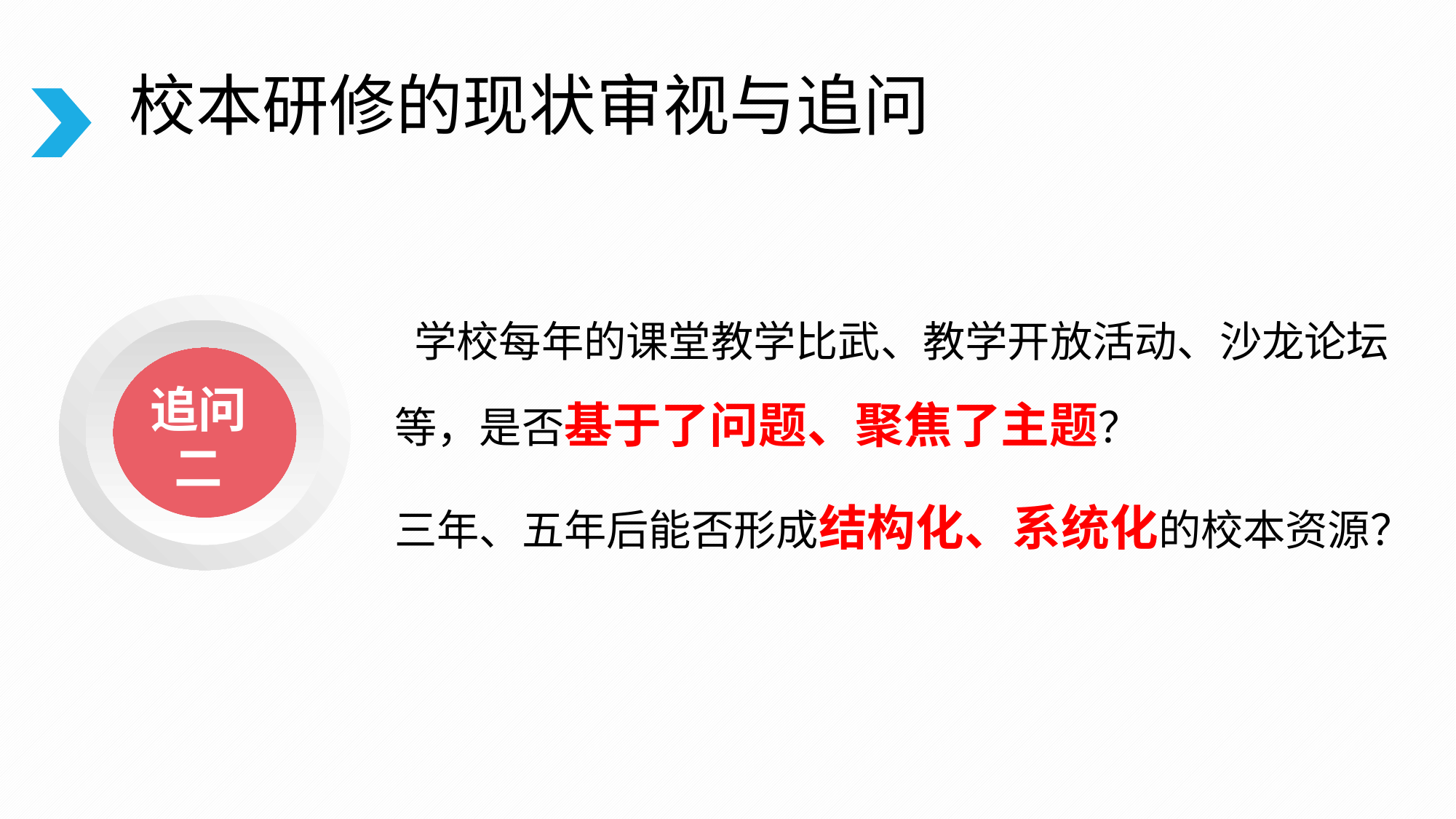

校本研修的现状审视与追问
 学校每年的课堂教学比武、教学开放活动、沙龙论坛等，是否基于了问题、聚焦了主题？
三年、五年后能否形成结构化、系统化的校本资源？

追问二